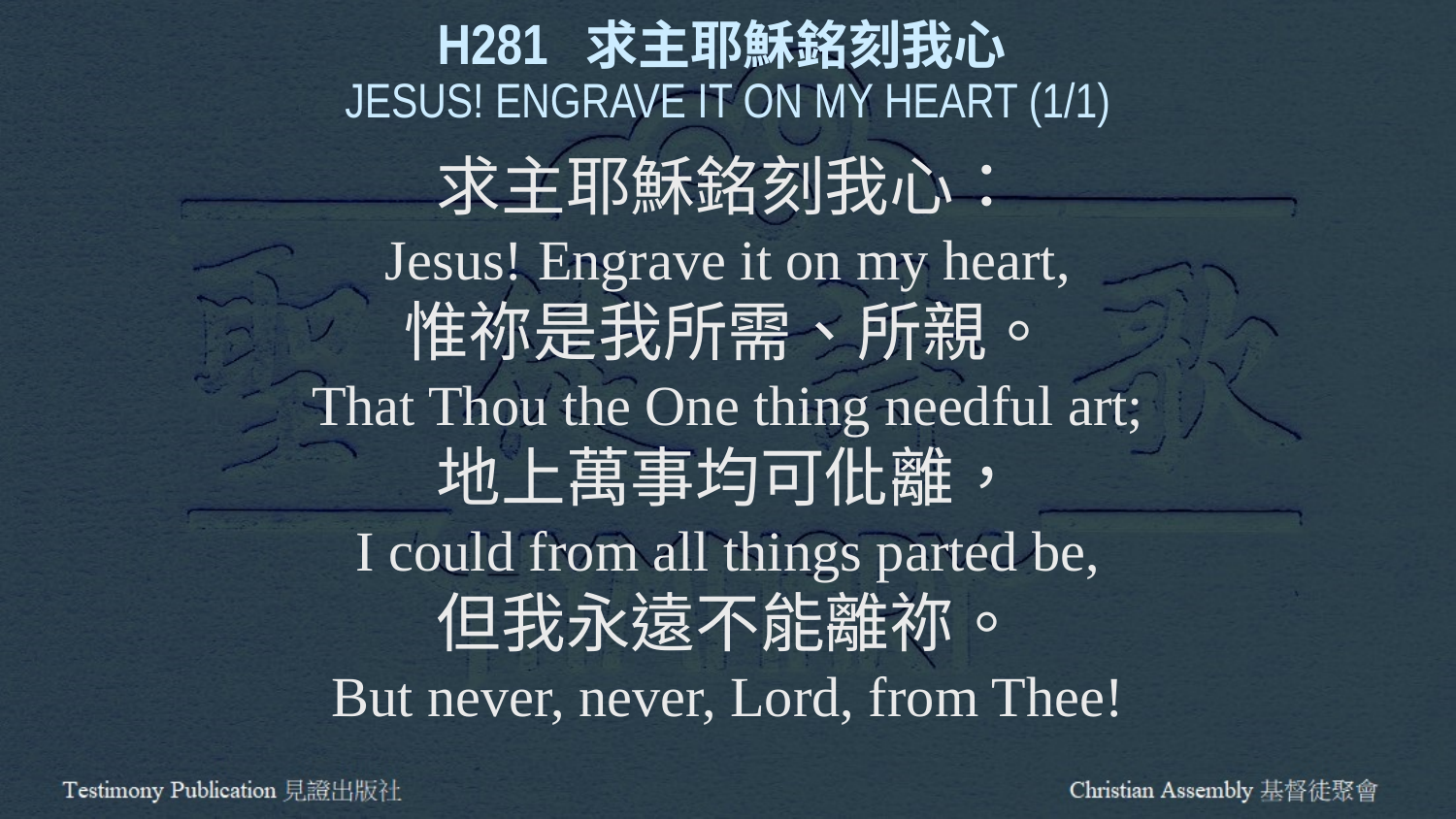

H281  求主耶穌銘刻我心
JESUS! ENGRAVE IT ON MY HEART (1/1)
求主耶穌銘刻我心：
Jesus! Engrave it on my heart,
惟祢是我所需、所親。
That Thou the One thing needful art;
地上萬事均可仳離，
I could from all things parted be,
但我永遠不能離祢。
But never, never, Lord, from Thee!